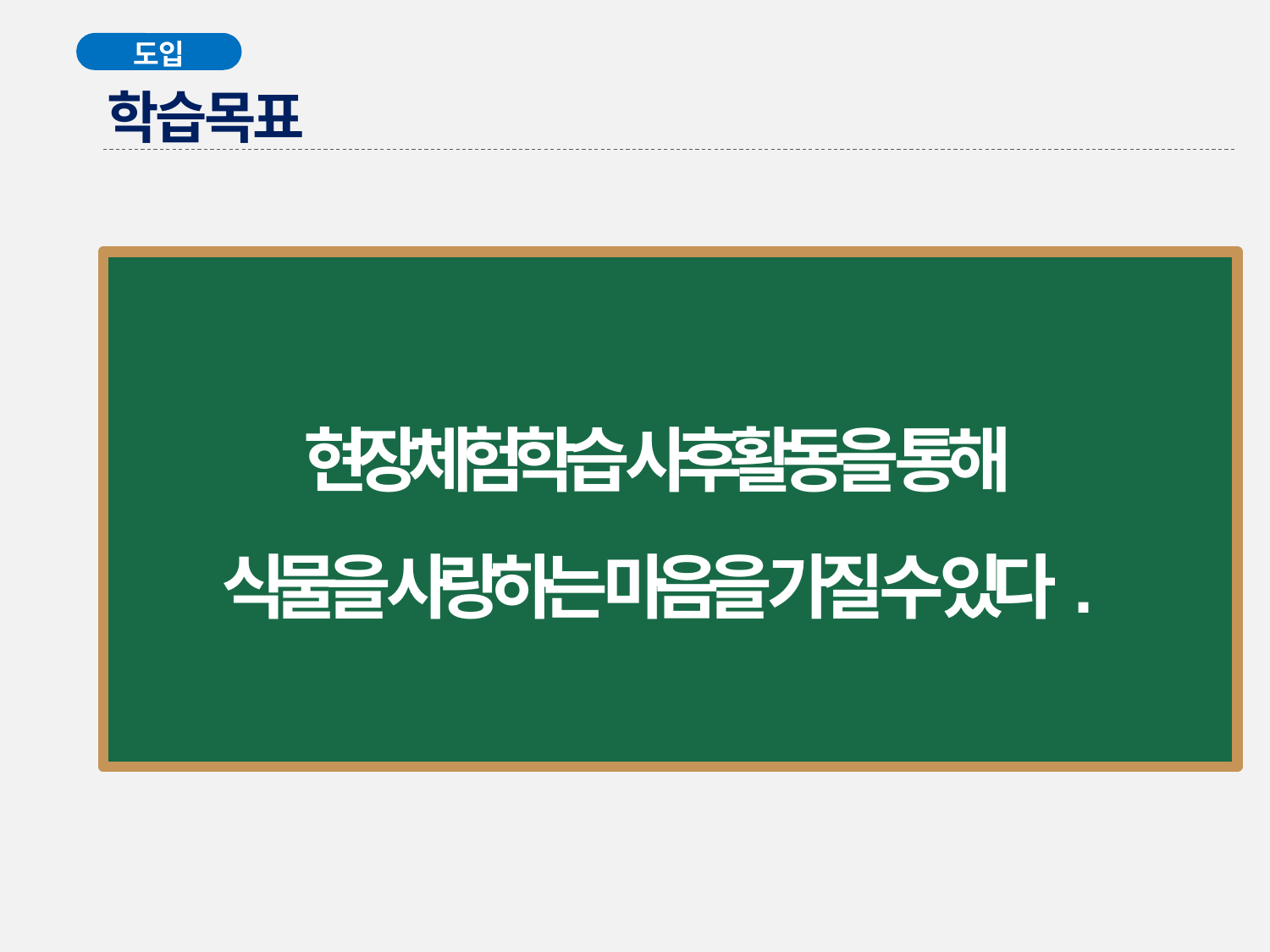

도입

학습목표

현장체험학습 사후활동을 통해
식물을 사랑하는 마음을 가질 수 있다.